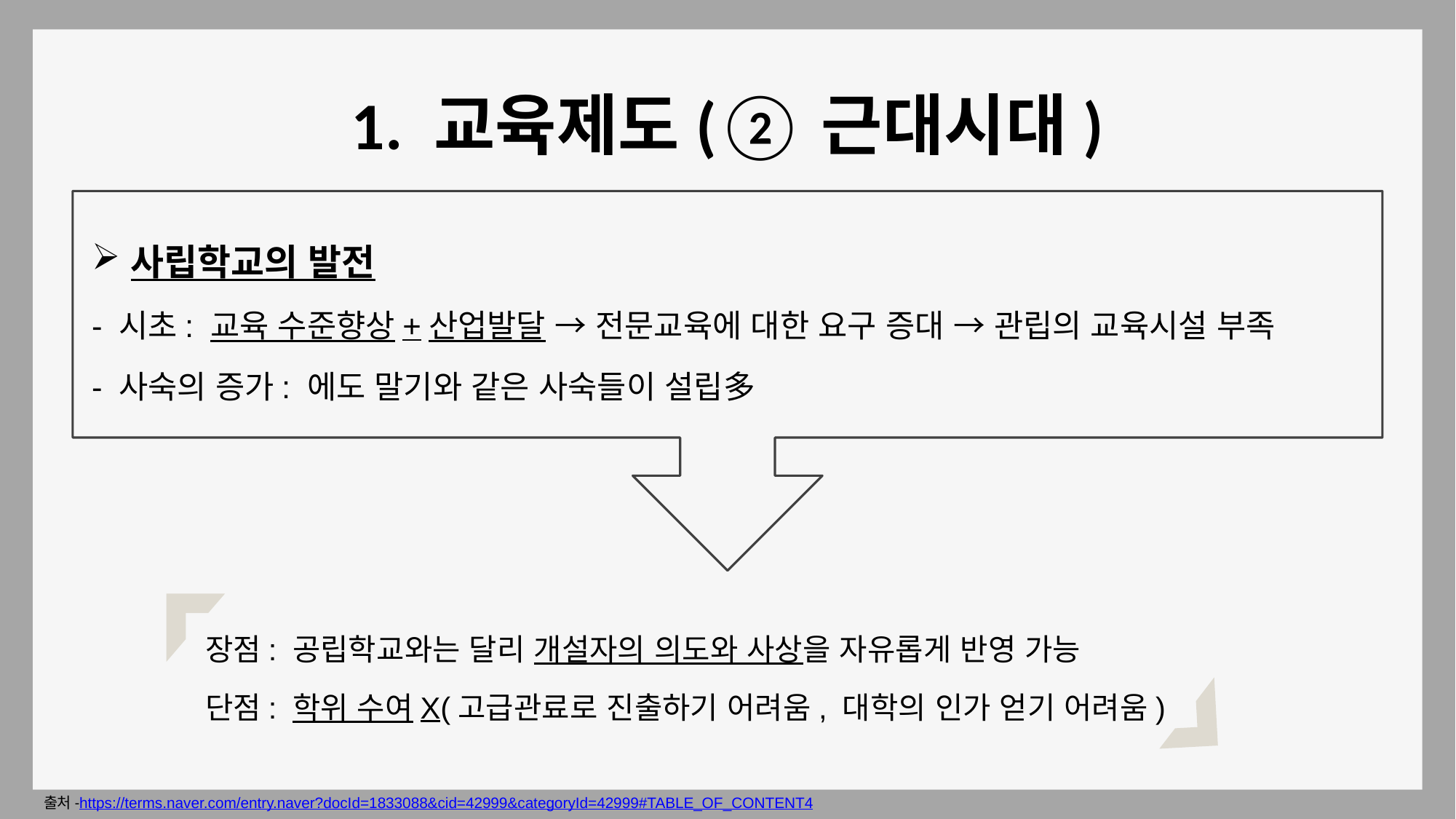

# 1. 교육제도(②근대시대)

사립학교의 발전

- 시초: 교육 수준향상+산업발달 → 전문교육에 대한 요구 증대 → 관립의 교육시설 부족
- 사숙의 증가: 에도 말기와 같은 사숙들이 설립多

장점: 공립학교와는 달리 개설자의 의도와 사상을 자유롭게 반영 가능
단점: 학위 수여X(고급관료로 진출하기 어려움, 대학의 인가 얻기 어려움)

출처-https://terms.naver.com/entry.naver?docId=1833088&cid=42999&categoryId=42999#TABLE_OF_CONTENT4